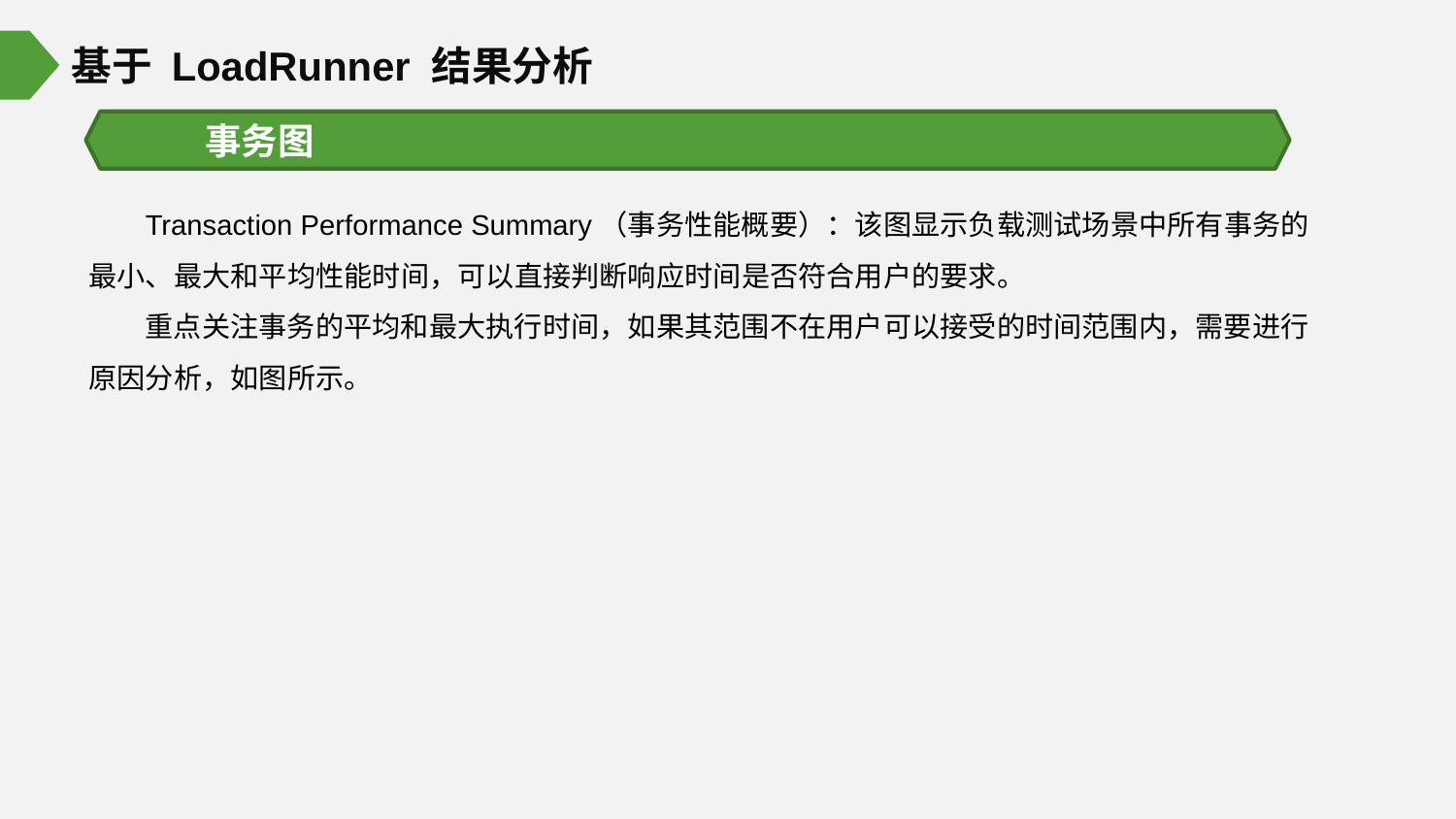

基于 LoadRunner 结果分析
事务图
Transaction Performance Summary（事务性能概要）：该图显示负载测试场景中所有事务的最小、最大和平均性能时间，可以直接判断响应时间是否符合用户的要求。
重点关注事务的平均和最大执行时间，如果其范围不在用户可以接受的时间范围内，需要进行原因分析，如图所示。